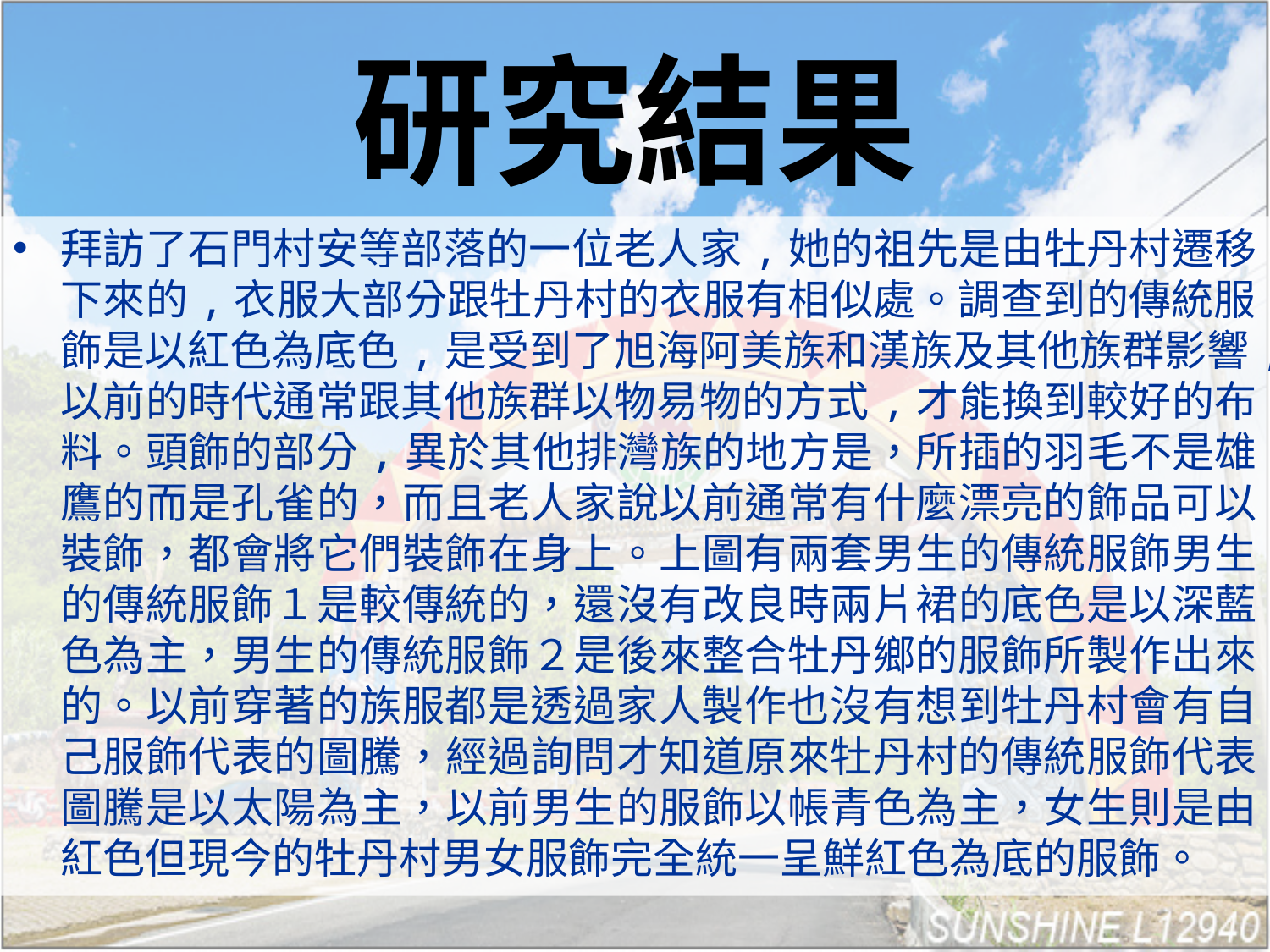

# 研究結果
拜訪了石門村安等部落的一位老人家,她的祖先是由牡丹村遷移下來的,衣服大部分跟牡丹村的衣服有相似處。調查到的傳統服飾是以紅色為底色,是受到了旭海阿美族和漢族及其他族群影響,以前的時代通常跟其他族群以物易物的方式,才能換到較好的布料。頭飾的部分,異於其他排灣族的地方是，所插的羽毛不是雄鷹的而是孔雀的，而且老人家說以前通常有什麼漂亮的飾品可以裝飾，都會將它們裝飾在身上。上圖有兩套男生的傳統服飾男生的傳統服飾１是較傳統的，還沒有改良時兩片裙的底色是以深藍色為主，男生的傳統服飾２是後來整合牡丹鄉的服飾所製作出來的。以前穿著的族服都是透過家人製作也沒有想到牡丹村會有自己服飾代表的圖騰，經過詢問才知道原來牡丹村的傳統服飾代表圖騰是以太陽為主，以前男生的服飾以帳青色為主，女生則是由紅色但現今的牡丹村男女服飾完全統一呈鮮紅色為底的服飾。